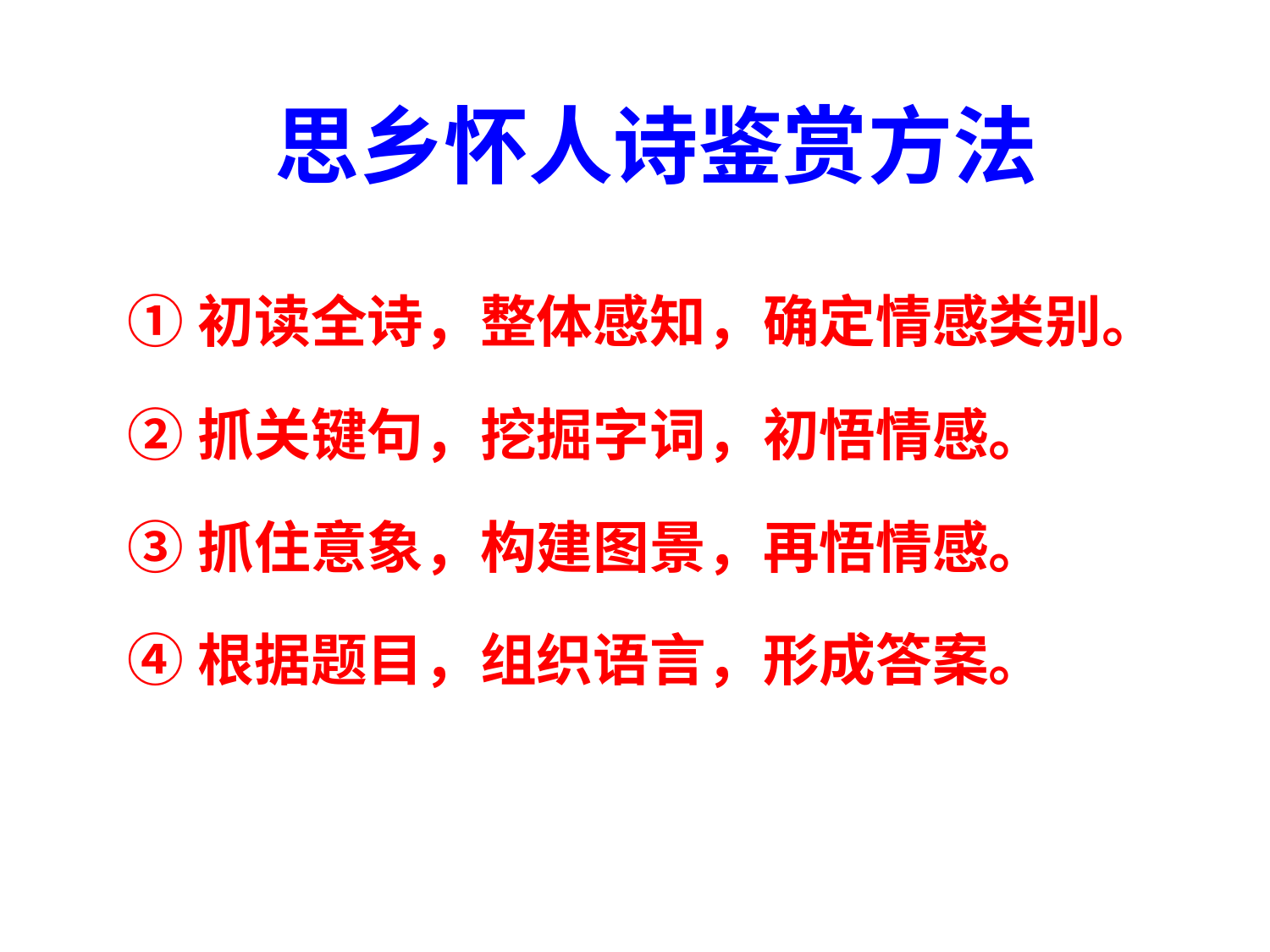

#
思乡怀人诗鉴赏方法
①初读全诗，整体感知，确定情感类别。
②抓关键句，挖掘字词，初悟情感。
③抓住意象，构建图景，再悟情感。
④根据题目，组织语言，形成答案。